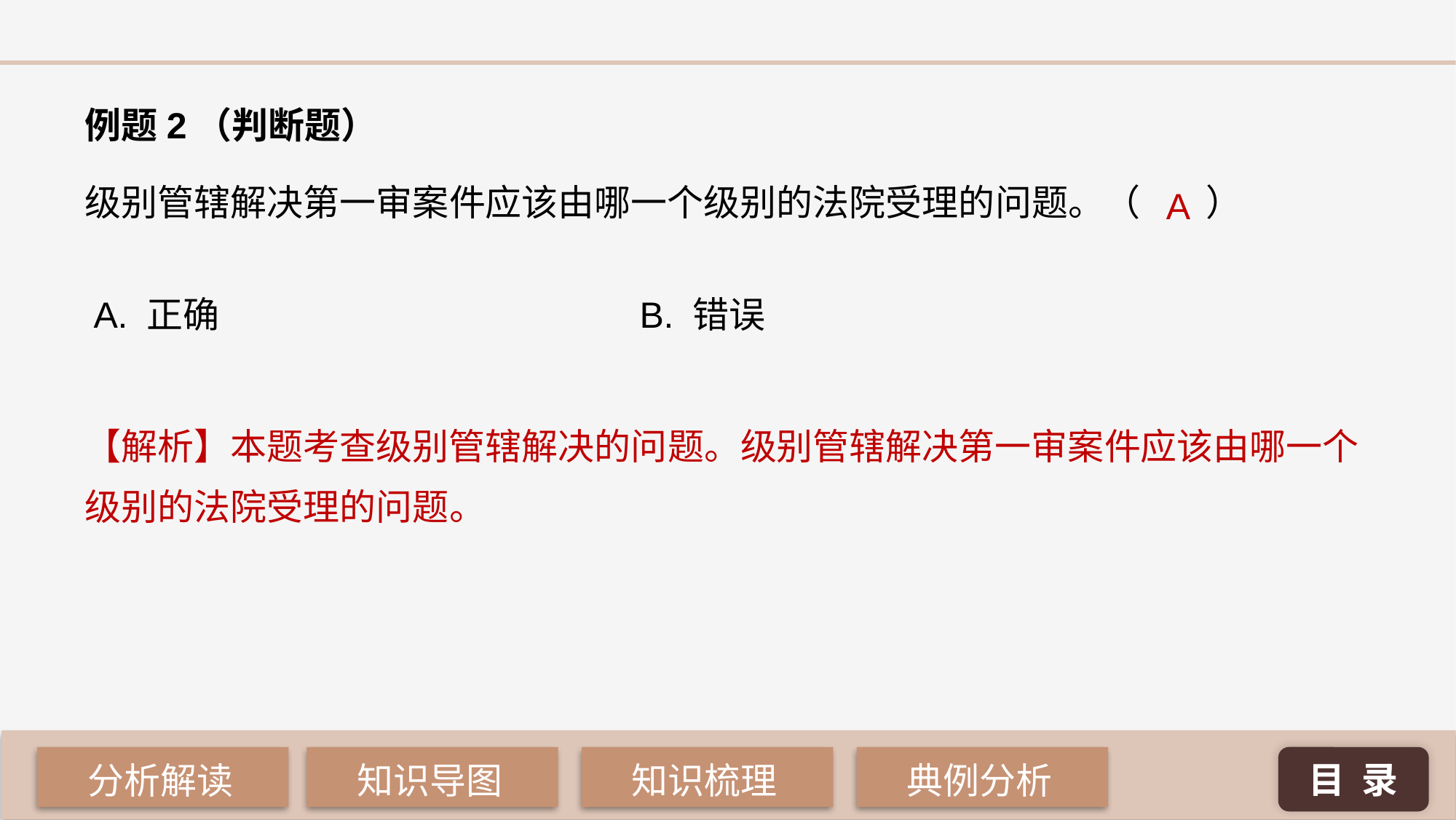

例题2（判断题）
级别管辖解决第一审案件应该由哪一个级别的法院受理的问题。（        ）
A
A. 正确 				B. 错误
【解析】本题考查级别管辖解决的问题。级别管辖解决第一审案件应该由哪一个级别的法院受理的问题。